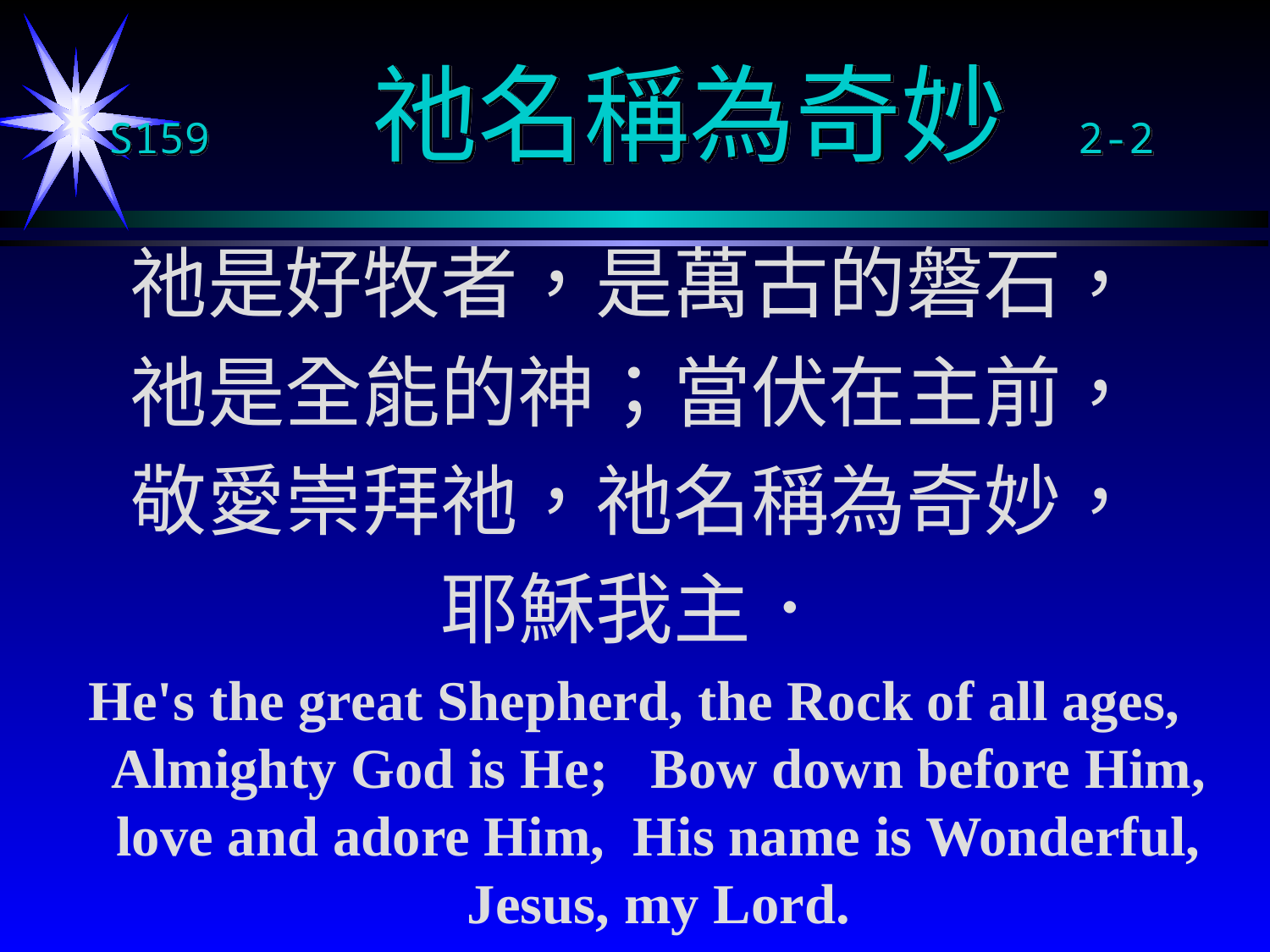

# S159      祂名稱為奇妙   2-2
祂是好牧者，是萬古的磐石，
祂是全能的神；當伏在主前，
敬愛崇拜祂，祂名稱為奇妙，
耶穌我主．
He's the great Shepherd, the Rock of all ages, Almighty God is He;   Bow down before Him, love and adore Him,  His name is Wonderful, Jesus, my Lord.